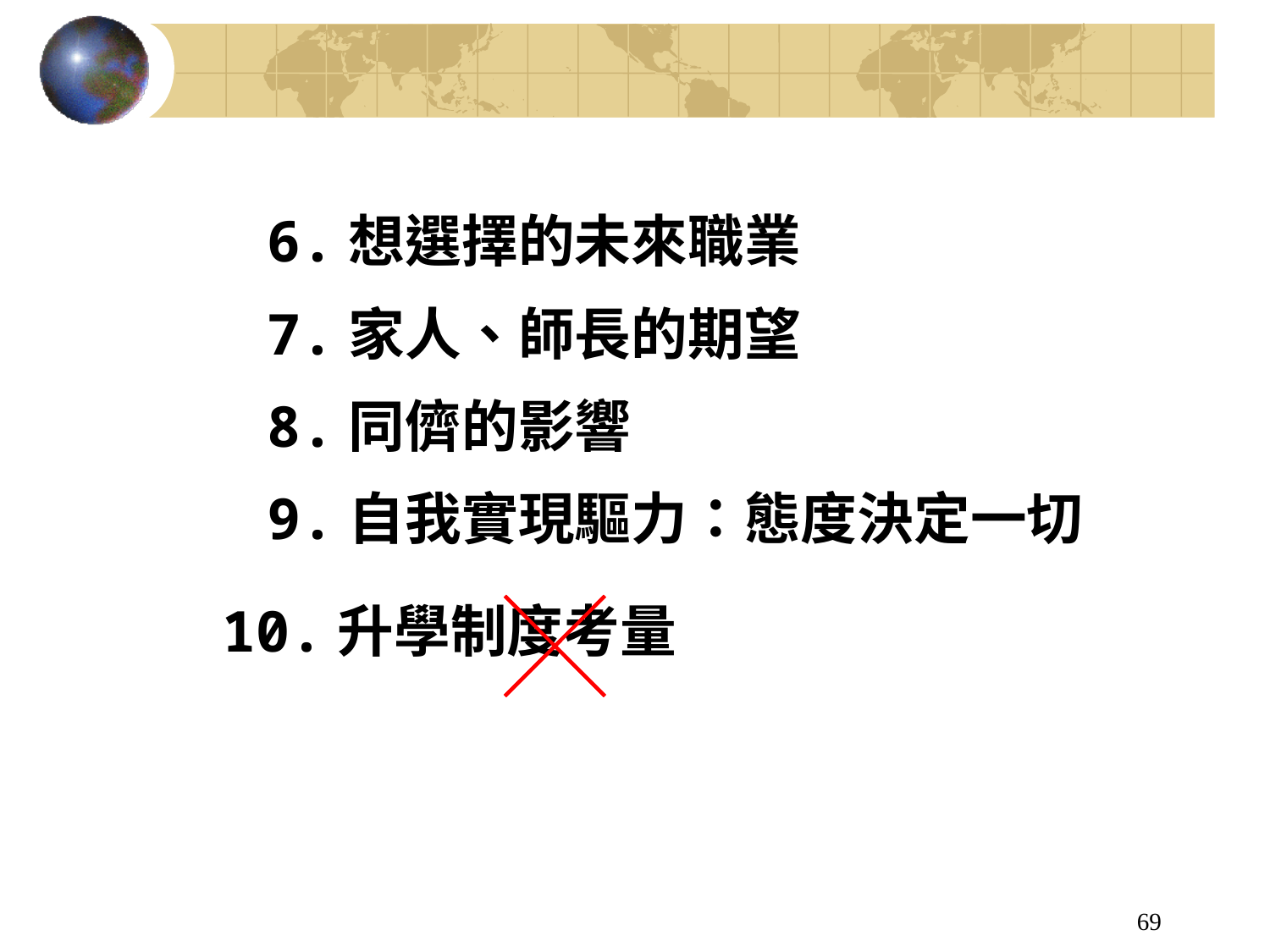

6.想選擇的未來職業
7.家人、師長的期望
8.同儕的影響
9.自我實現驅力：態度決定一切

10.升學制度考量

69